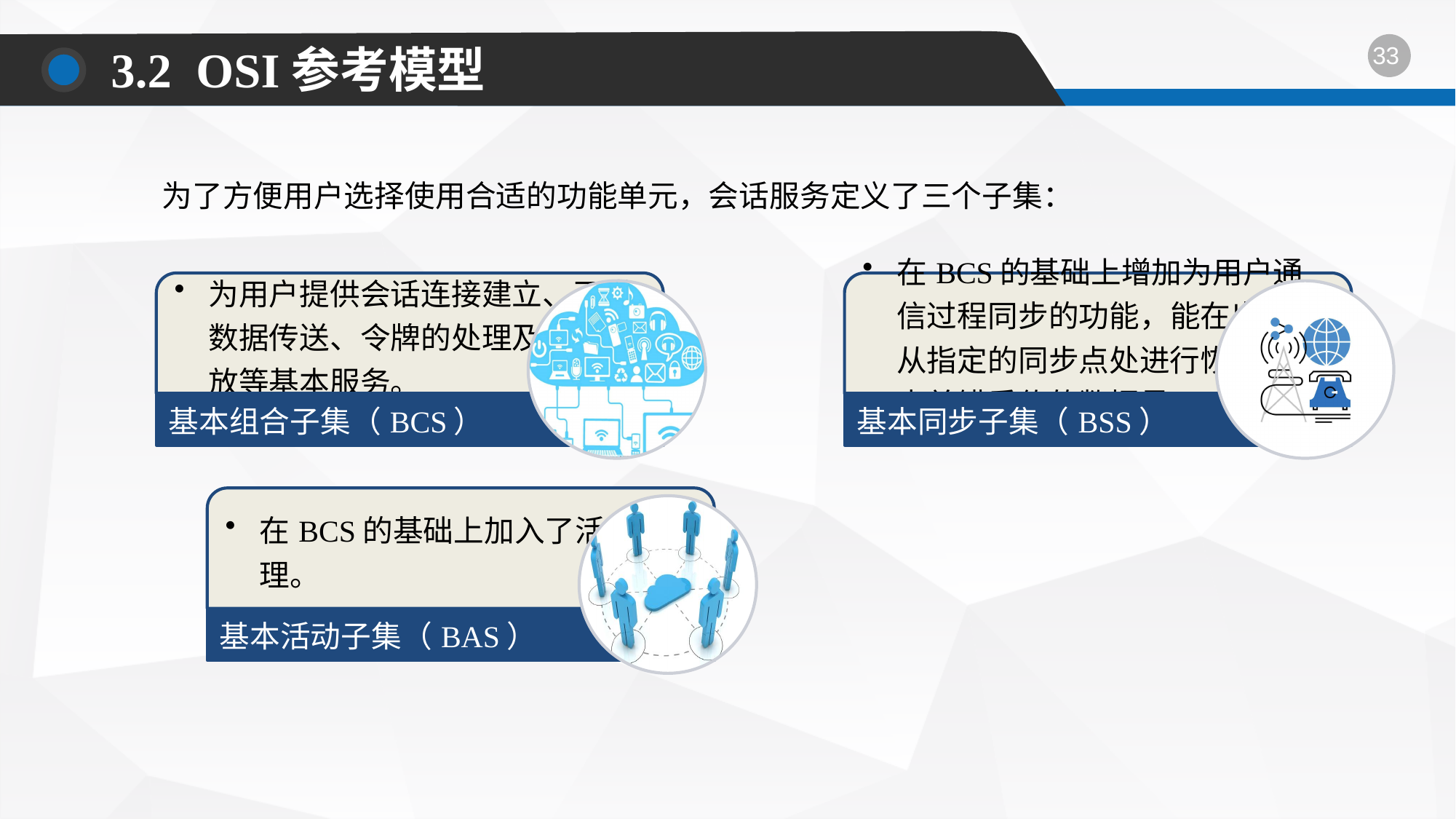

3.2  OSI参考模型
为了方便用户选择使用合适的功能单元，会话服务定义了三个子集：
基本组合子集（BCS）
为用户提供会话连接建立、正常数据传送、令牌的处理及连接释放等基本服务。
基本同步子集（BSS）
在BCS的基础上增加为用户通信过程同步的功能，能在出错时从指定的同步点处进行恢复，减少差错重传的数据量。
基本活动子集（BAS）
在BCS的基础上加入了活动管理。